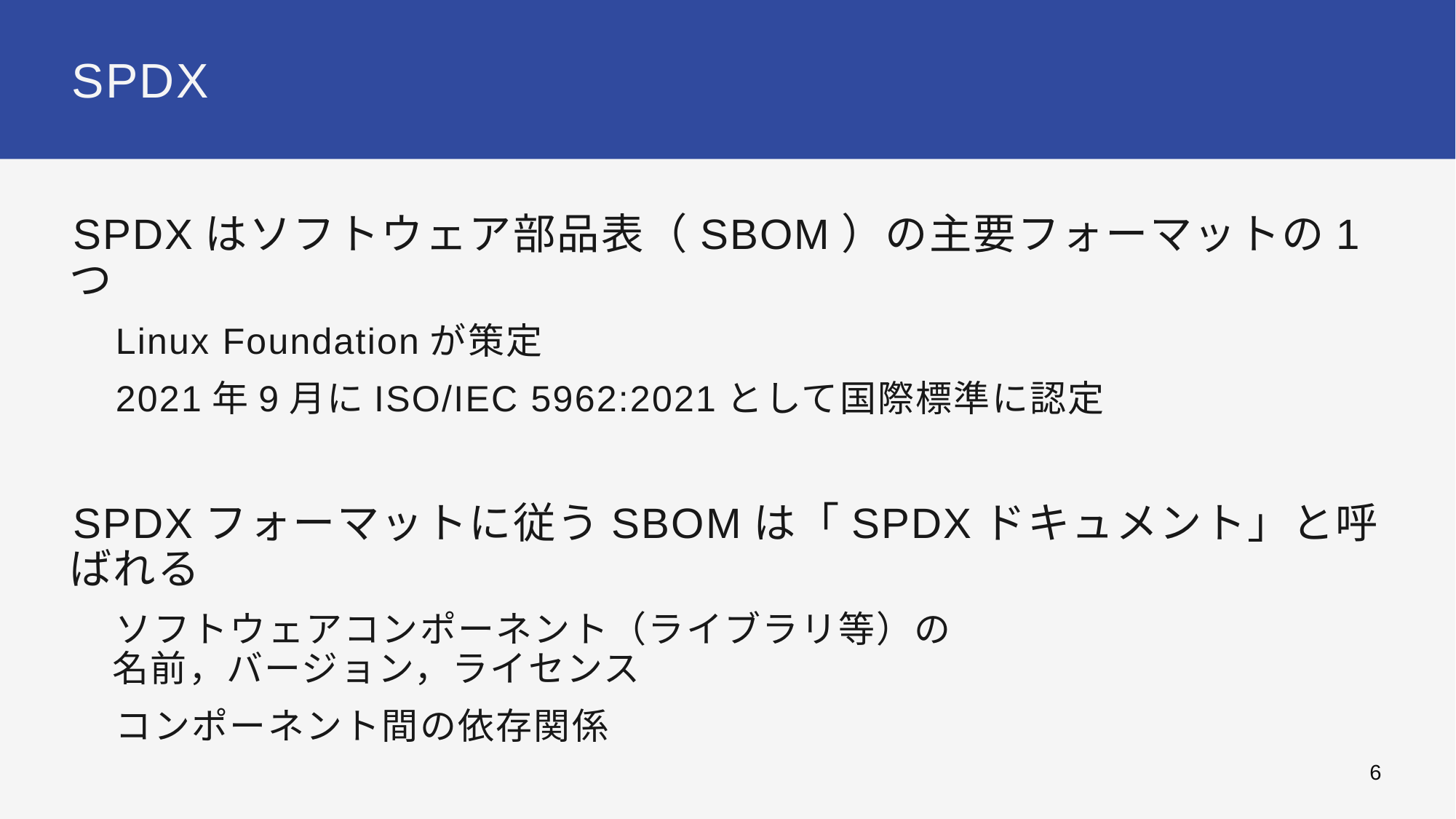

# SPDX
SPDXはソフトウェア部品表（SBOM）の主要フォーマットの1つ
Linux Foundationが策定
2021年9月にISO/IEC 5962:2021として国際標準に認定

SPDXフォーマットに従うSBOMは「SPDXドキュメント」と呼ばれる
ソフトウェアコンポーネント（ライブラリ等）の
名前，バージョン，ライセンス
コンポーネント間の依存関係
6
Feb/14/2023